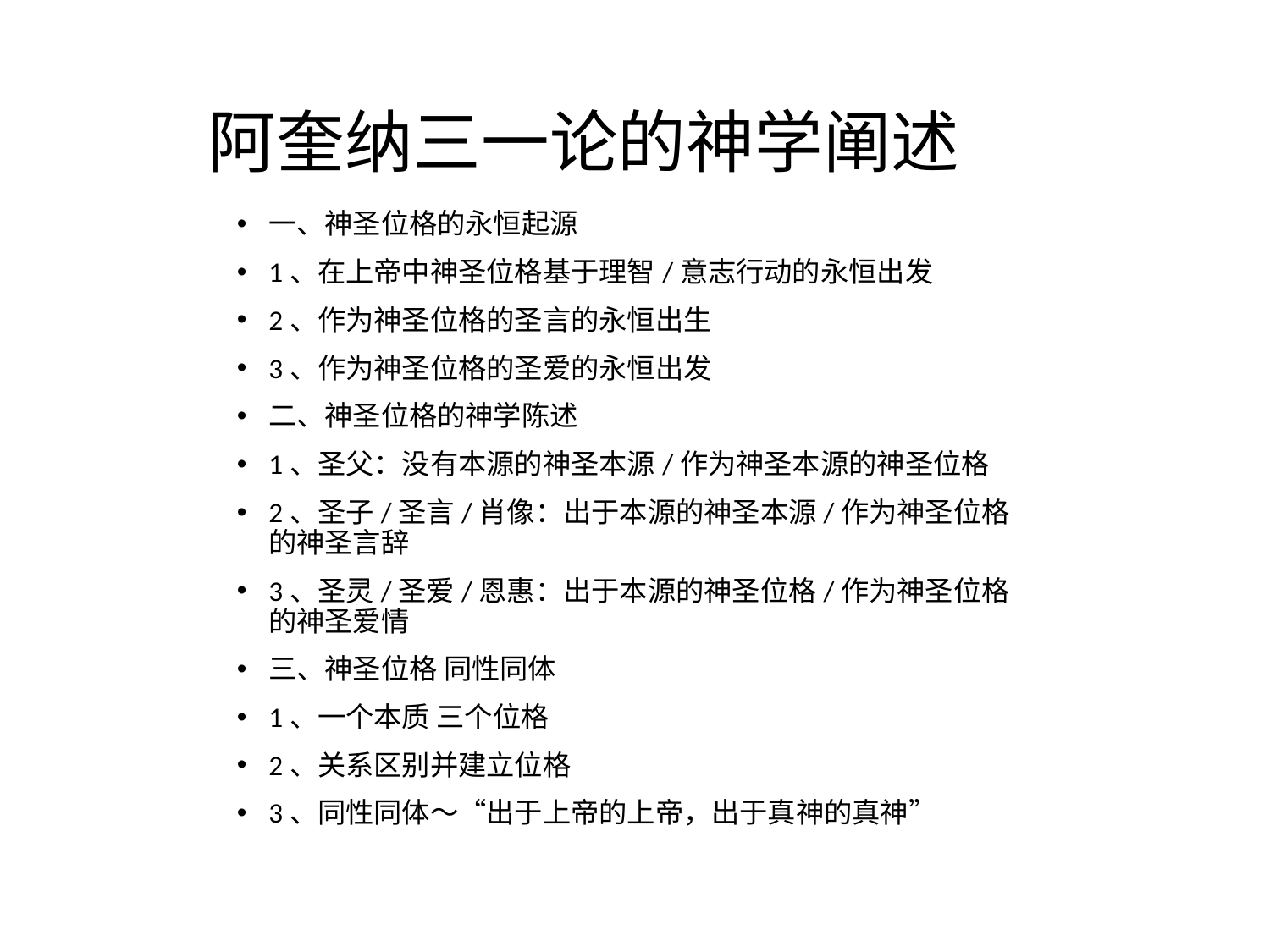

# 阿奎纳三一论的神学阐述
一、神圣位格的永恒起源
1、在上帝中神圣位格基于理智/意志行动的永恒出发
2、作为神圣位格的圣言的永恒出生
3、作为神圣位格的圣爱的永恒出发
二、神圣位格的神学陈述
1、圣父：没有本源的神圣本源/作为神圣本源的神圣位格
2、圣子/圣言/肖像：出于本源的神圣本源/作为神圣位格的神圣言辞
3、圣灵/圣爱/恩惠：出于本源的神圣位格/作为神圣位格的神圣爱情
三、神圣位格 同性同体
1、一个本质 三个位格
2、关系区别并建立位格
3、同性同体～“出于上帝的上帝，出于真神的真神”